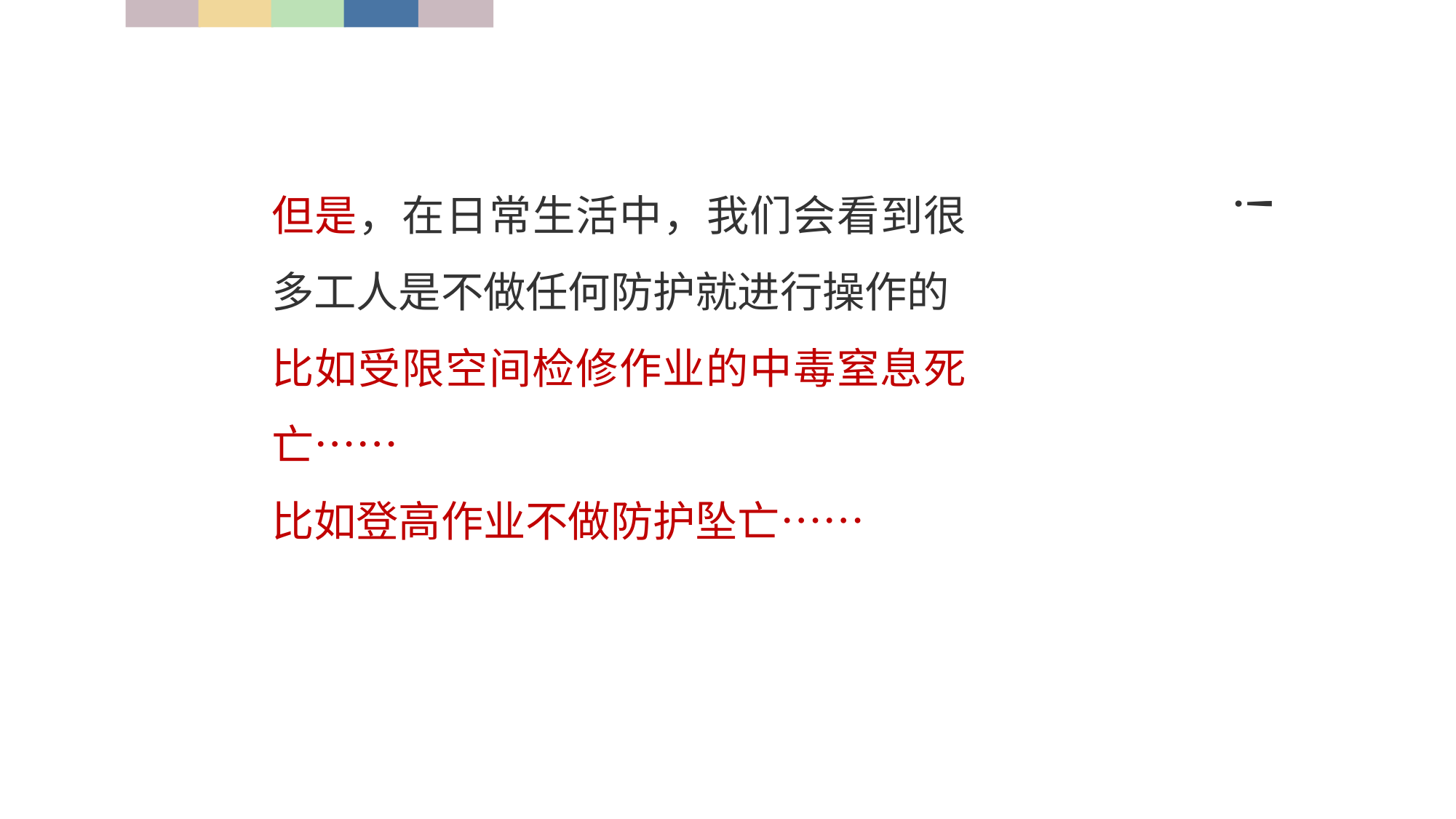

但是，在日常生活中，我们会看到很多工人是不做任何防护就进行操作的
比如受限空间检修作业的中毒窒息死亡……
比如登高作业不做防护坠亡……
！